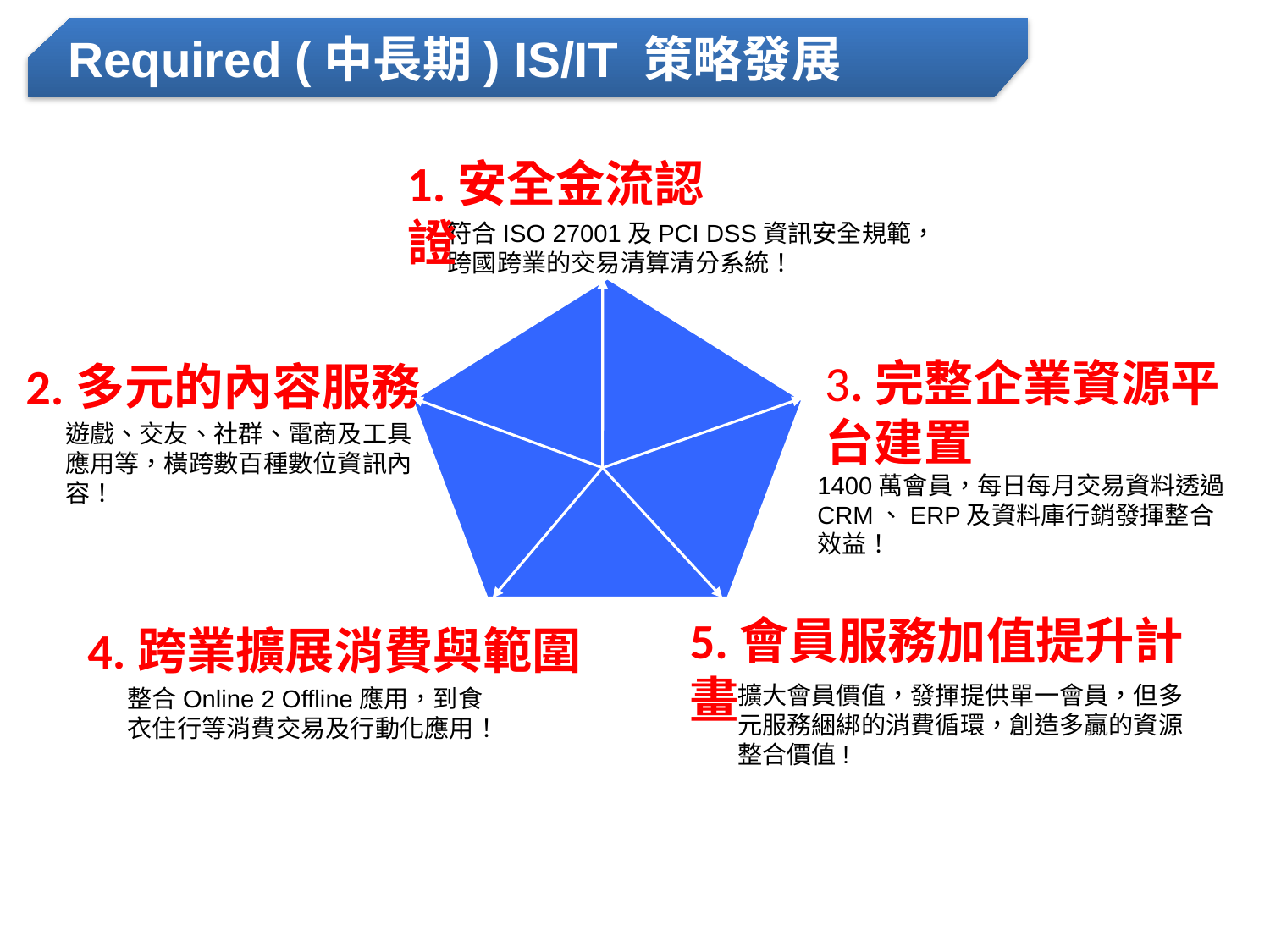

Required (中長期) IS/IT 策略發展
1.安全金流認證
符合ISO 27001及PCI DSS資訊安全規範，跨國跨業的交易清算清分系統！

3.完整企業資源平  台建置
2.多元的內容服務

遊戲、交友、社群、電商及工具應用等，橫跨數百種數位資訊內容！
1400萬會員，每日每月交易資料透過CRM、ERP及資料庫行銷發揮整合效益！

5.會員服務加值提升計畫
4.跨業擴展消費與範圍
擴大會員價值，發揮提供單一會員，但多元服務綑綁的消費循環，創造多贏的資源整合價值!
整合Online 2 Offline應用，到食衣住行等消費交易及行動化應用！